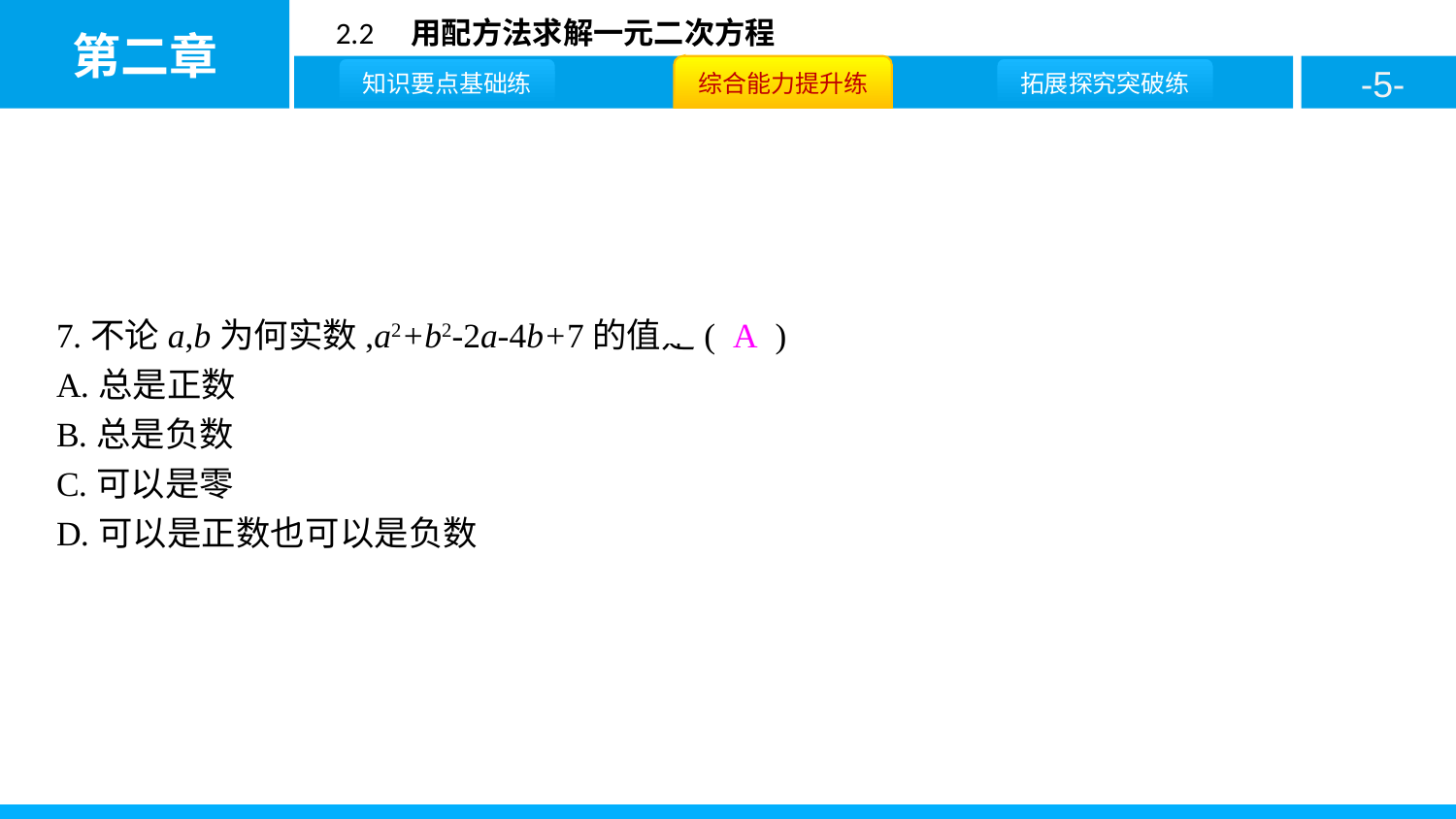

7.不论a,b为何实数,a2+b2-2a-4b+7的值是(  A  )
A.总是正数
B.总是负数
C.可以是零
D.可以是正数也可以是负数